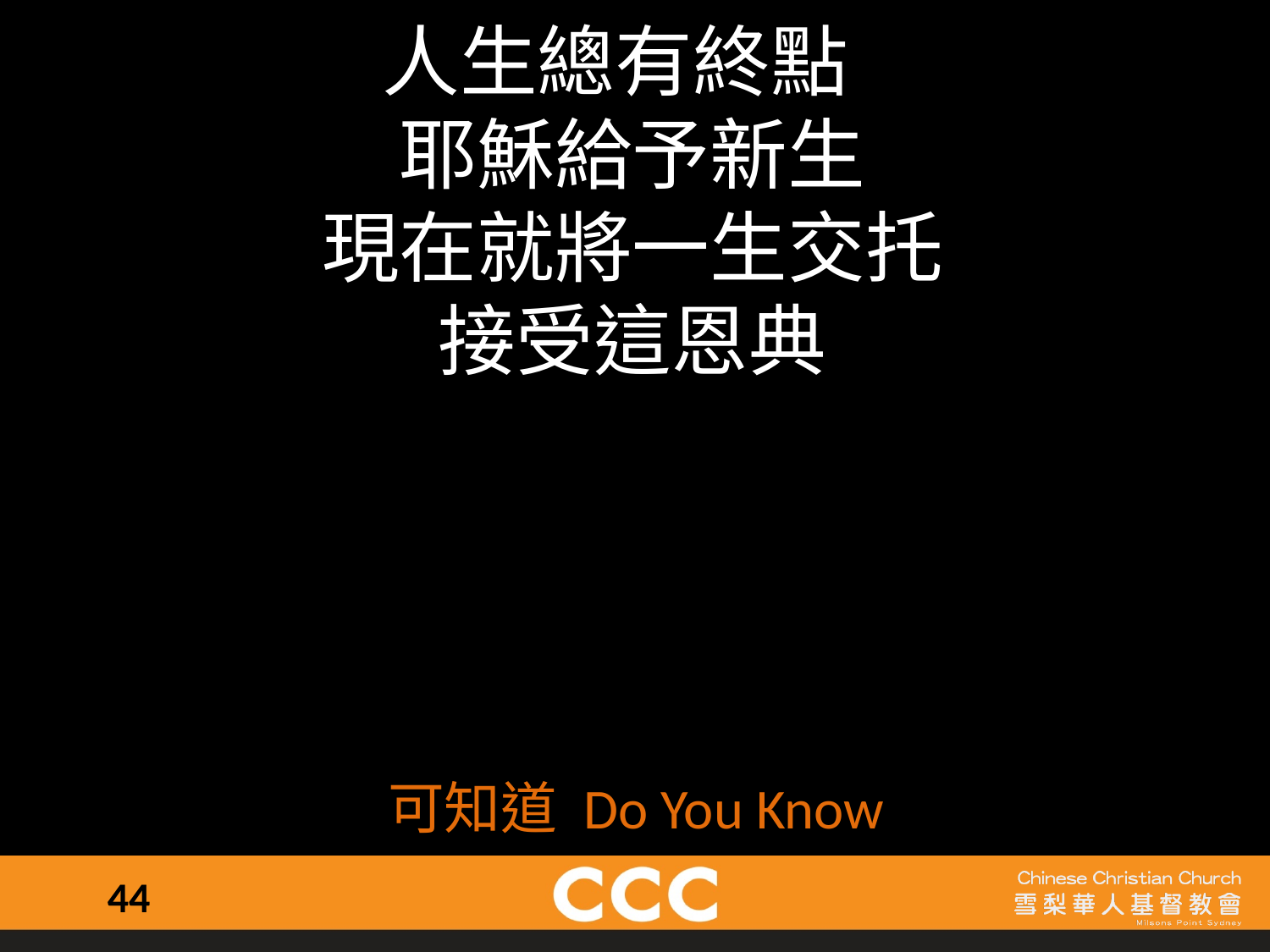

人生總有終點
耶穌給予新生
現在就將一生交托
接受這恩典
可知道 Do You Know
44